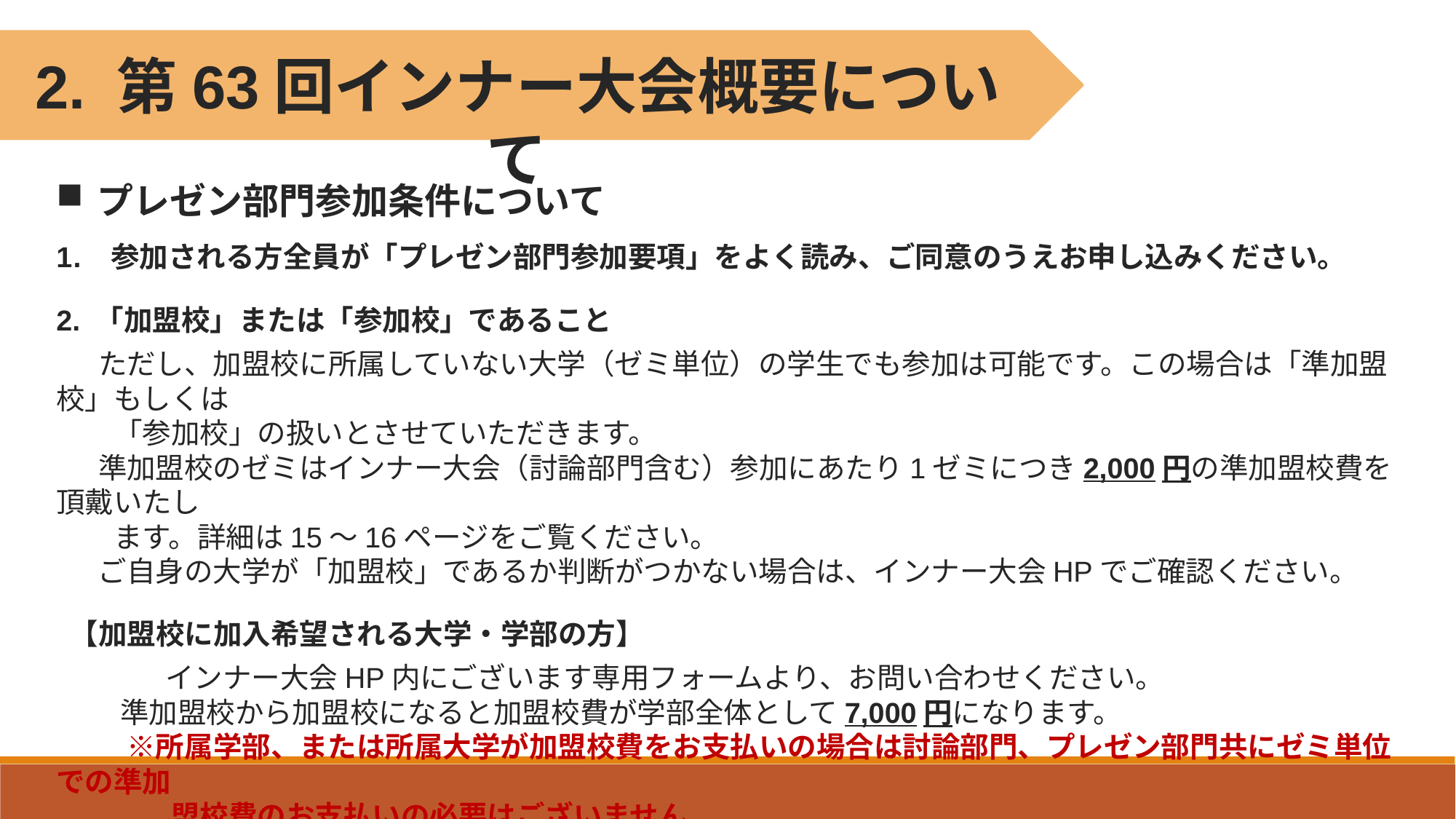

2. 第63回インナー大会概要について
プレゼン部門参加条件について
参加される方全員が「プレゼン部門参加要項」をよく読み、ご同意のうえお申し込みください。

2. 「加盟校」または「参加校」であること
　  ただし、加盟校に所属していない大学（ゼミ単位）の学生でも参加は可能です。この場合は「準加盟校」もしくは
　　「参加校」の扱いとさせていただきます。
　  準加盟校のゼミはインナー大会（討論部門含む）参加にあたり1ゼミにつき2,000円の準加盟校費を頂戴いたし
　　ます。詳細は15～16ページをご覧ください。
　  ご自身の大学が「加盟校」であるか判断がつかない場合は、インナー大会HPでご確認ください。

 【加盟校に加入希望される大学・学部の方】
　　	インナー大会HP内にございます専用フォームより、お問い合わせください。
　　 準加盟校から加盟校になると加盟校費が学部全体として7,000円になります。
 　　※所属学部、または所属大学が加盟校費をお支払いの場合は討論部門、プレゼン部門共にゼミ単位での準加
　　　　盟校費のお支払いの必要はございません。